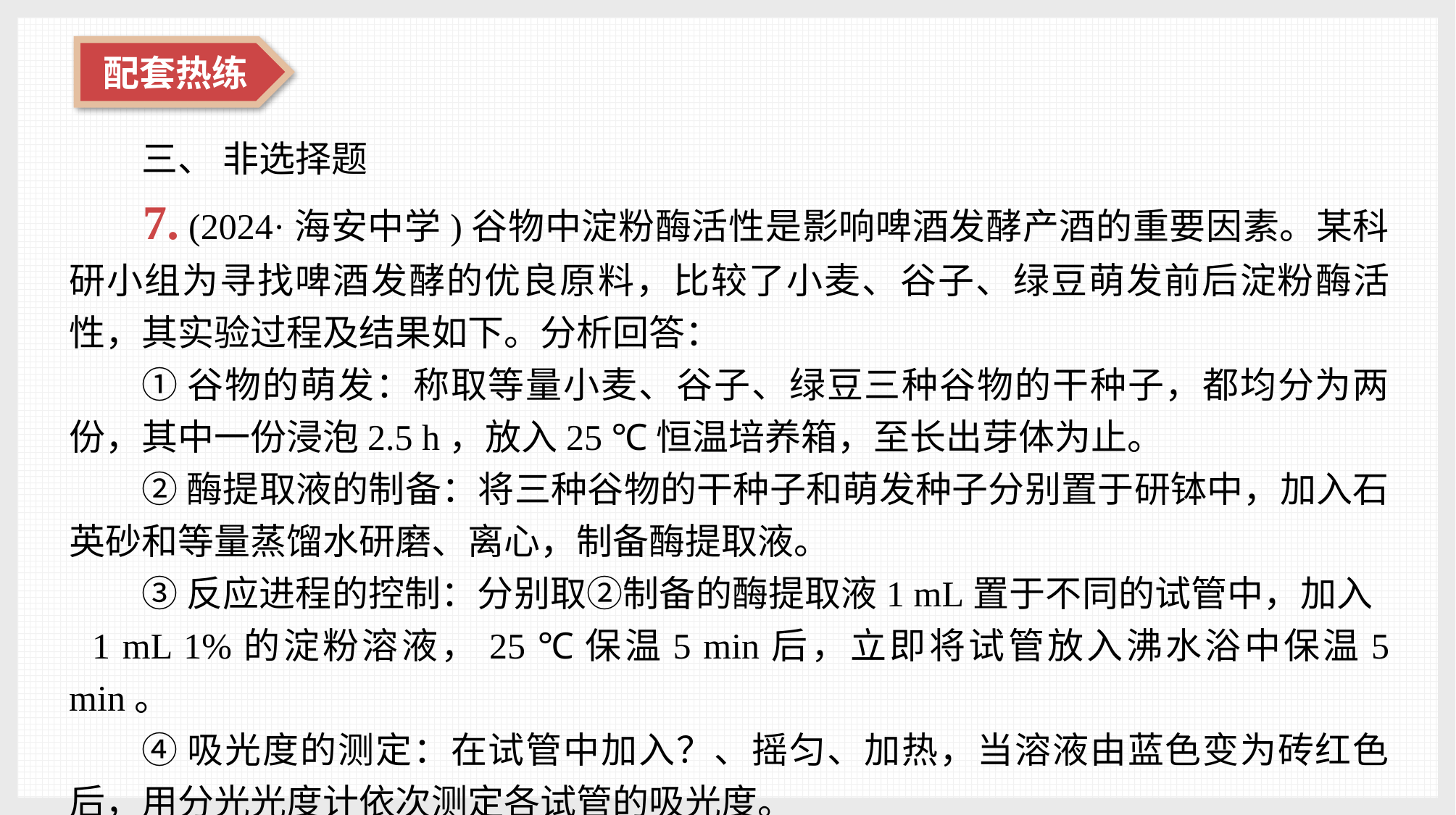

三、 非选择题
7. (2024·海安中学)谷物中淀粉酶活性是影响啤酒发酵产酒的重要因素。某科研小组为寻找啤酒发酵的优良原料，比较了小麦、谷子、绿豆萌发前后淀粉酶活性，其实验过程及结果如下。分析回答：
①谷物的萌发：称取等量小麦、谷子、绿豆三种谷物的干种子，都均分为两份，其中一份浸泡2.5 h，放入25 ℃恒温培养箱，至长出芽体为止。
②酶提取液的制备：将三种谷物的干种子和萌发种子分别置于研钵中，加入石英砂和等量蒸馏水研磨、离心，制备酶提取液。
③反应进程的控制：分别取②制备的酶提取液1 mL置于不同的试管中，加入    1 mL 1%的淀粉溶液，25 ℃保温5 min后，立即将试管放入沸水浴中保温5 min。
④吸光度的测定：在试管中加入？、摇匀、加热，当溶液由蓝色变为砖红色后，用分光光度计依次测定各试管的吸光度。